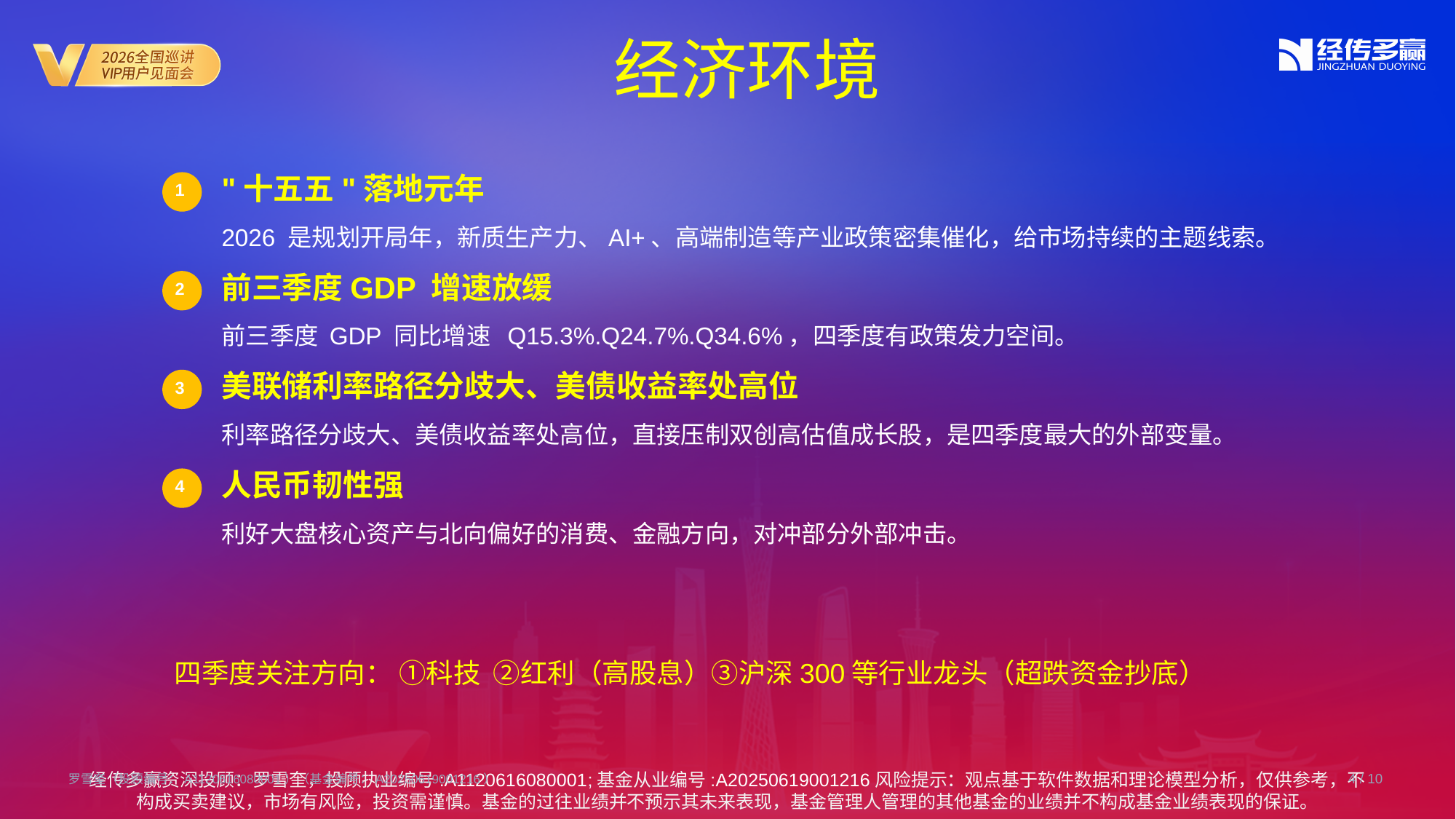

经济环境
"十五五"落地元年

1
2026 是规划开局年，新质生产力、AI+、高端制造等产业政策密集催化，给市场持续的主题线索。
前三季度GDP 增速放缓

2
前三季度 GDP 同比增速  Q15.3%.Q24.7%.Q34.6%，四季度有政策发力空间。

美联储利率路径分歧大、美债收益率处高位

3
利率路径分歧大、美债收益率处高位，直接压制双创高估值成长股，是四季度最大的外部变量。

人民币韧性强

4
利好大盘核心资产与北向偏好的消费、金融方向，对冲部分外部冲击。
四季度关注方向： ①科技  ②红利（高股息）③沪深300等行业龙头（超跌资金抄底）
经传多赢资深投顾：罗雪奎，投顾执业编号:A1120616080001;基金从业编号:A20250619001216风险提示：观点基于软件数据和理论模型分析，仅供参考，不构成买卖建议，市场有风险，投资需谨慎。基金的过往业绩并不预示其未来表现，基金管理人管理的其他基金的业绩并不构成基金业绩表现的保证。
4 / 10
罗雪奎（投顾编号：A1120616080001）（基金编号：A20250619001216）